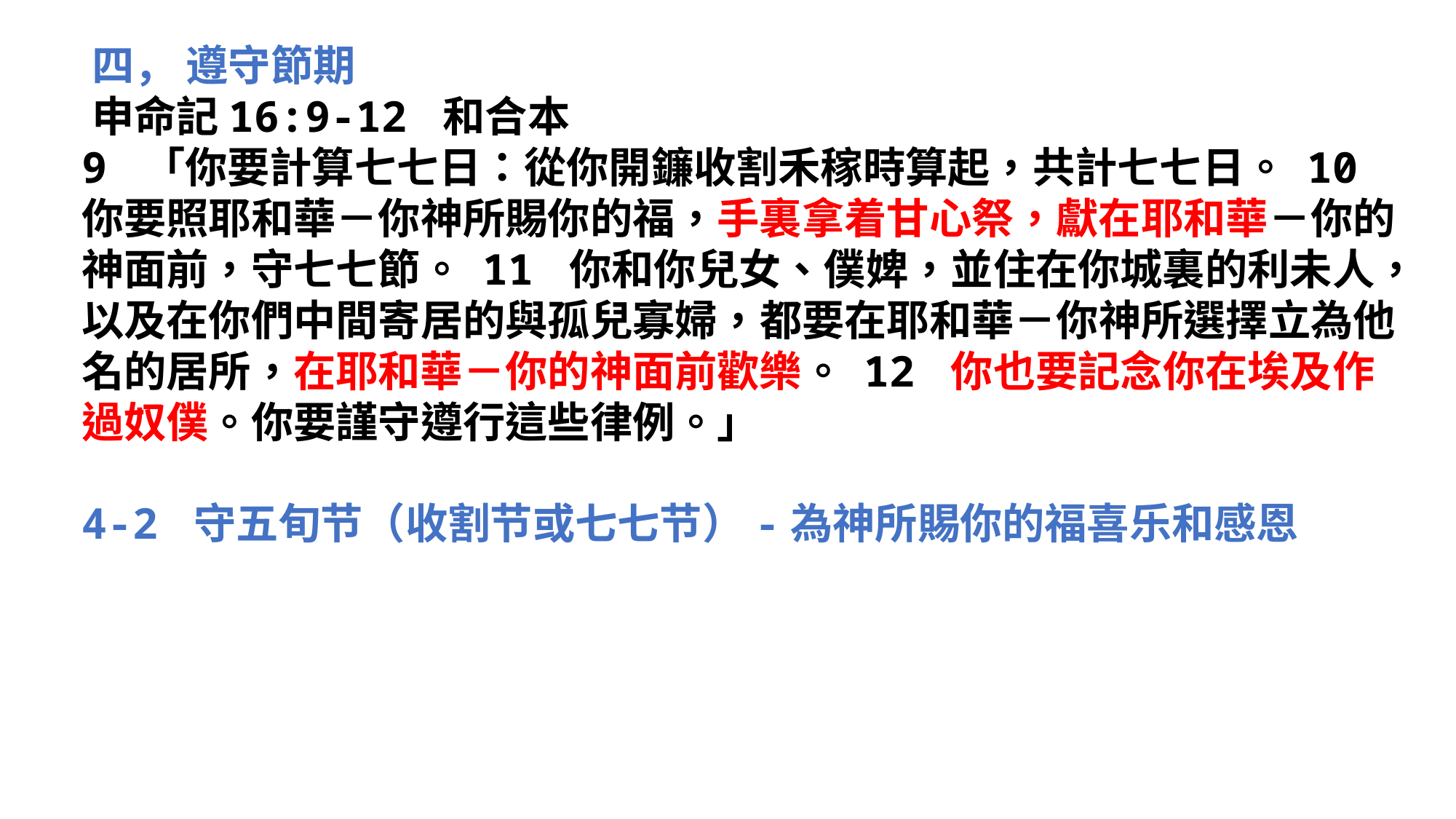

‪‪‪‪四， 遵守節期
‪‪‪‪‪‪‪‪‪‪申命記‬16:9-12 和合本
9 「你要計算七七日：從你開鐮收割禾稼時算起，共計七七日。 10 你要照耶和華－你神所賜你的福，手裏拿着甘心祭，獻在耶和華－你的神面前，守七七節。 11 你和你兒女、僕婢，並住在你城裏的利未人，以及在你們中間寄居的與孤兒寡婦，都要在耶和華－你神所選擇立為他名的居所，在耶和華－你的神面前歡樂。 12 你也要記念你在埃及作過奴僕。你要謹守遵行這些律例。」

4-2 守五旬节（收割节或七七节）‪-為神所賜你的福喜乐和感恩